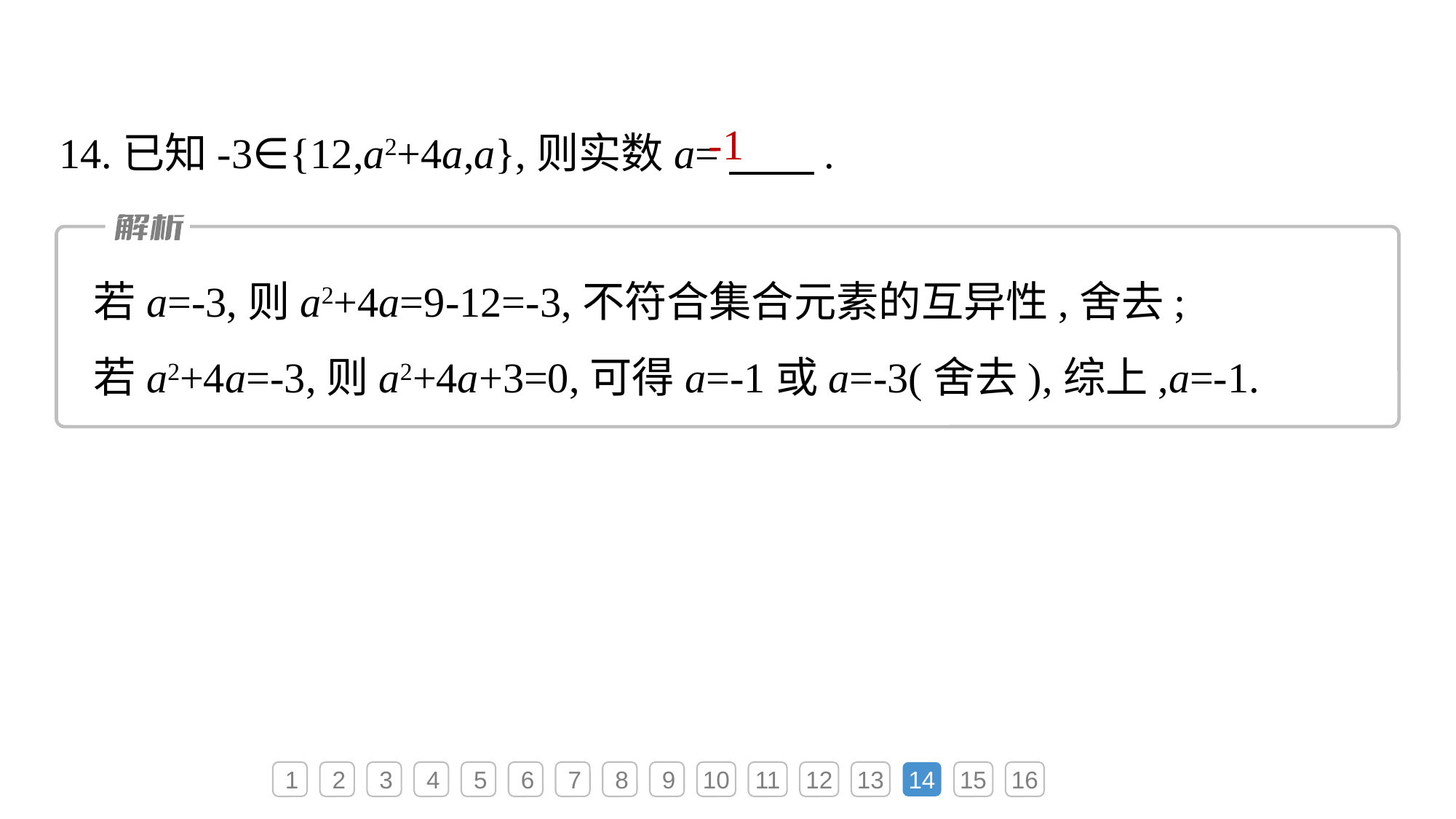

14.已知-3∈{12,a2+4a,a},则实数a=　　.
-1

若a=-3,则a2+4a=9-12=-3,不符合集合元素的互异性,舍去;
若a2+4a=-3,则a2+4a+3=0,可得a=-1或a=-3(舍去),综上,a=-1.
1
2
3
4
5
6
7
8
9
10
11
12
13
14
15
16